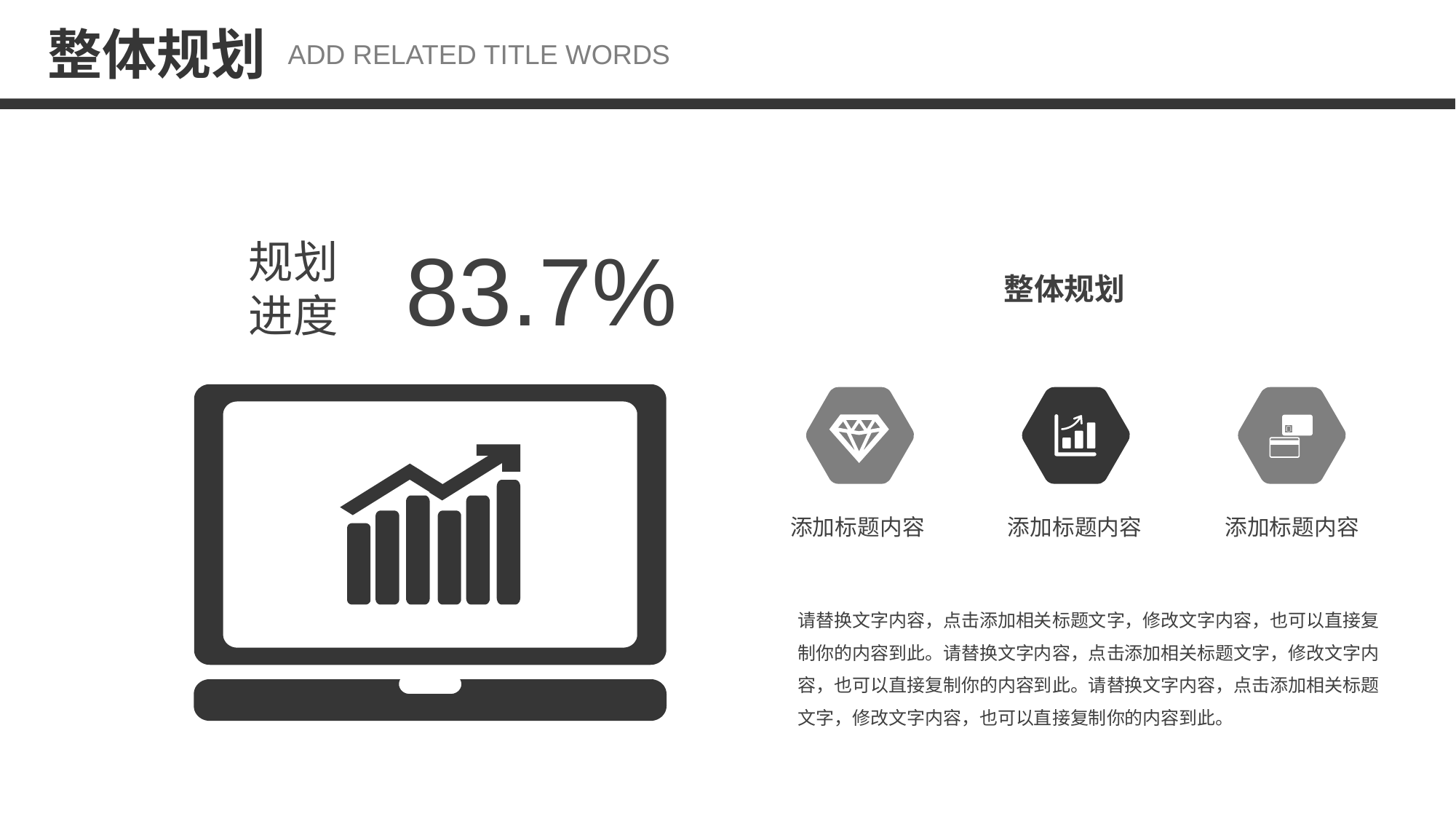

整体规划
ADD RELATED TITLE WORDS

83.7%
规划
进度
整体规划

添加标题内容
添加标题内容
添加标题内容
请替换文字内容，点击添加相关标题文字，修改文字内容，也可以直接复制你的内容到此。请替换文字内容，点击添加相关标题文字，修改文字内容，也可以直接复制你的内容到此。请替换文字内容，点击添加相关标题文字，修改文字内容，也可以直接复制你的内容到此。